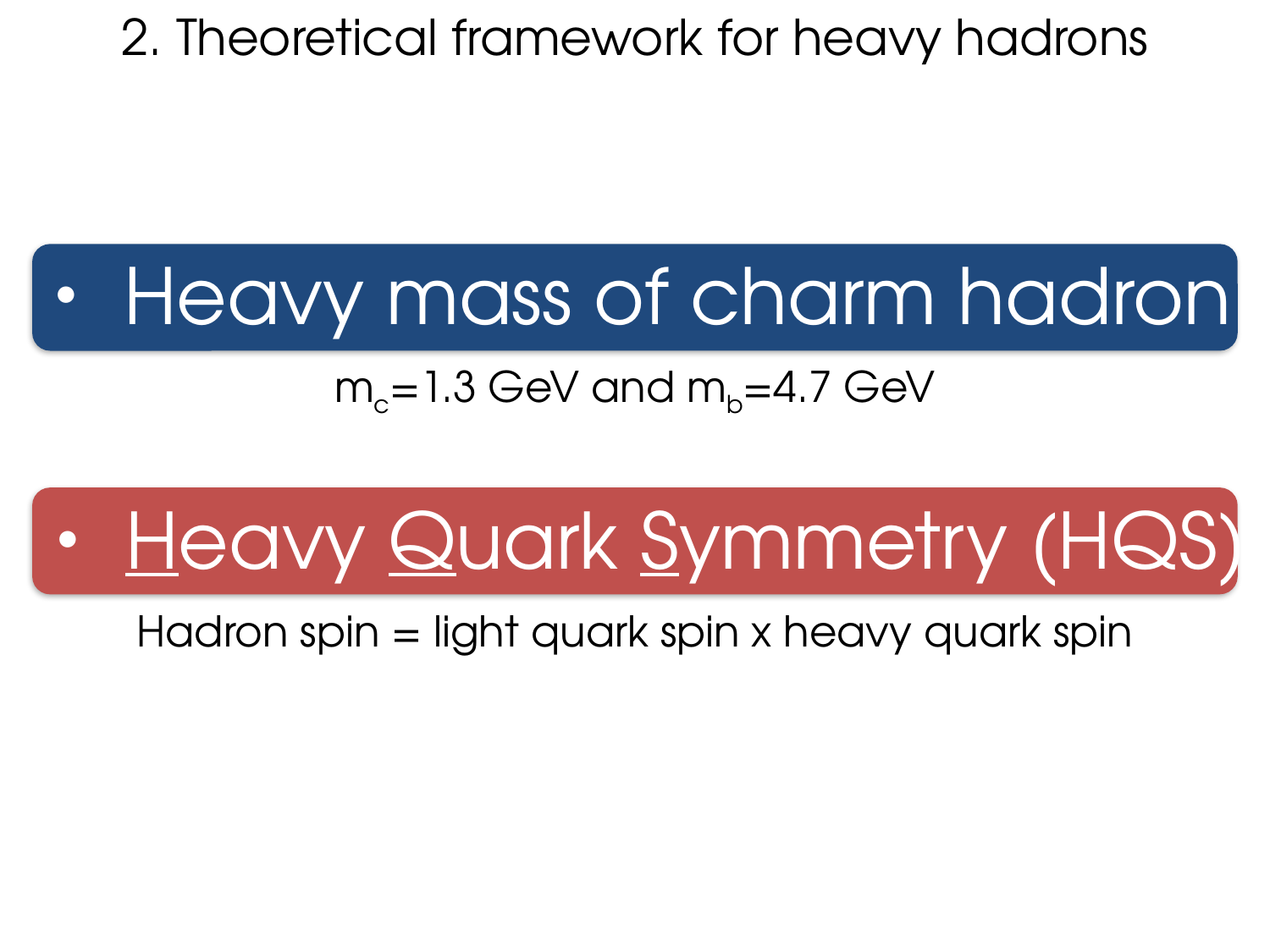

2. Theoretical framework for heavy hadrons
・Heavy mass of charm hadron

mc=1.3 GeV and mb=4.7 GeV
・Heavy Quark Symmetry (HQS)

Hadron spin = light quark spin x heavy quark spin